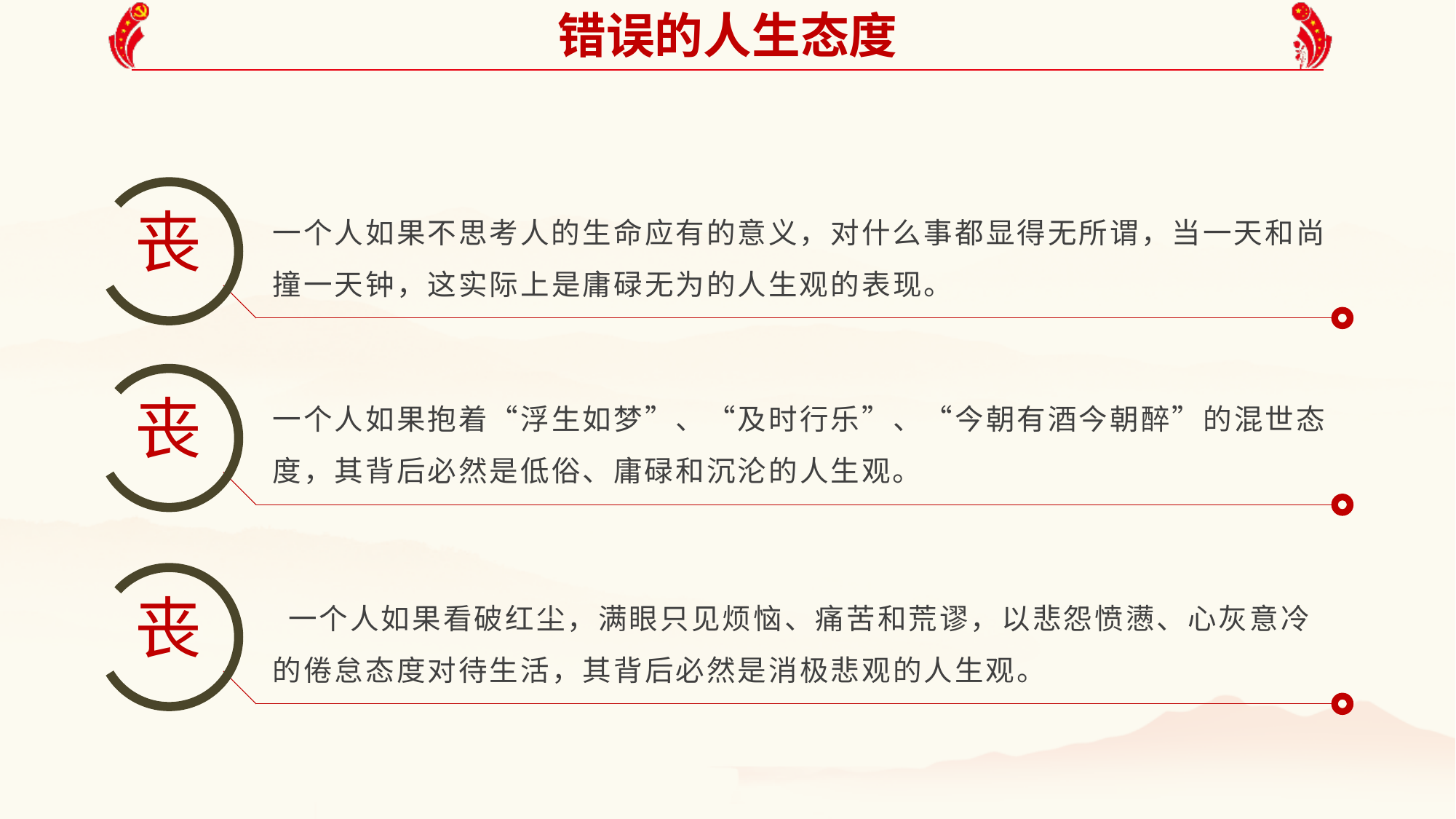

错误的人生态度

一个人如果不思考人的生命应有的意义，对什么事都显得无所谓，当一天和尚撞一天钟，这实际上是庸碌无为的人生观的表现。
丧

一个人如果抱着“浮生如梦”、“及时行乐”、“今朝有酒今朝醉”的混世态度，其背后必然是低俗、庸碌和沉沦的人生观。
丧

 一个人如果看破红尘，满眼只见烦恼、痛苦和荒谬，以悲怨愤懑、心灰意冷的倦怠态度对待生活，其背后必然是消极悲观的人生观。
丧